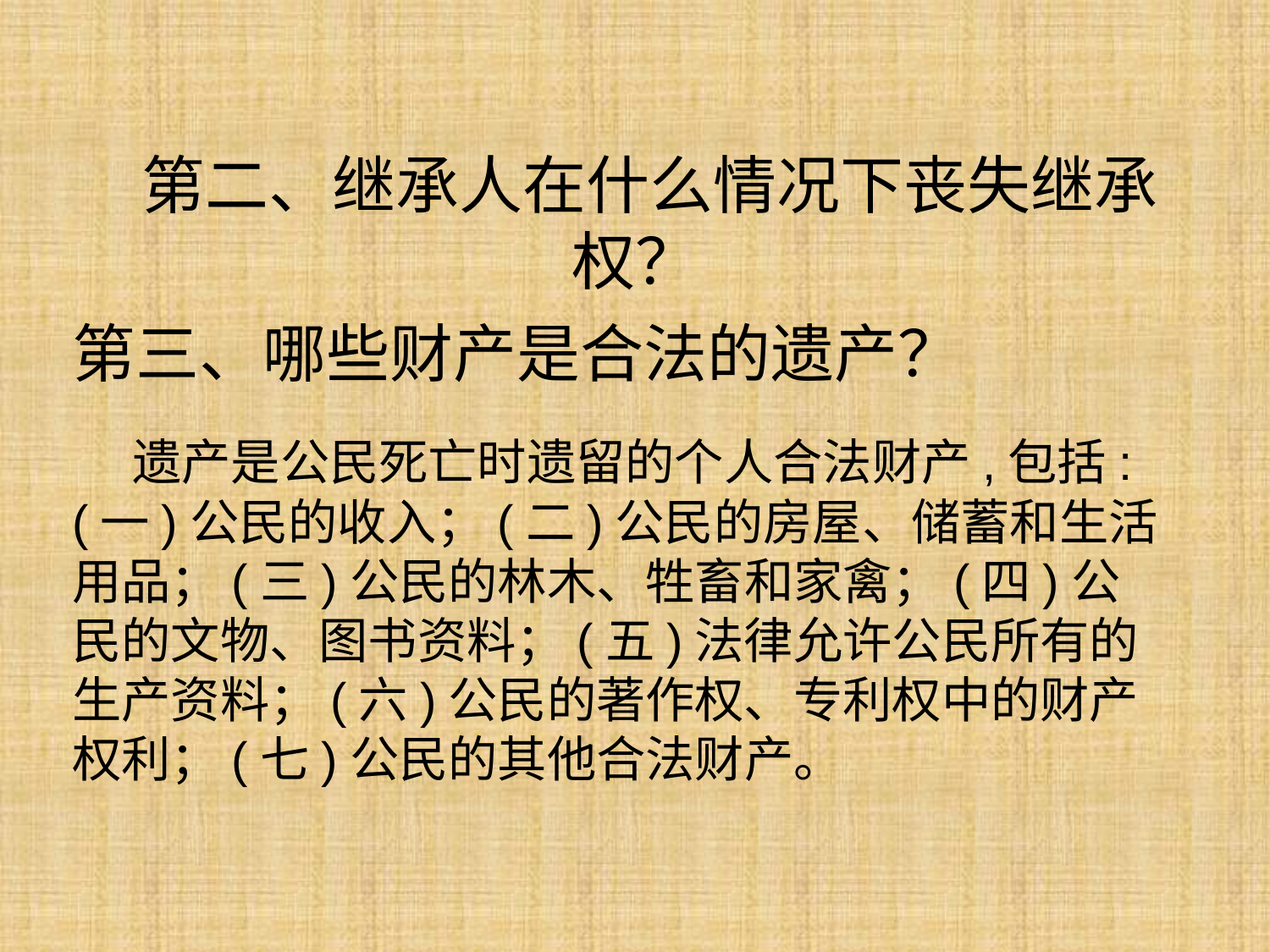

# 第二、继承人在什么情况下丧失继承权？
第三、哪些财产是合法的遗产？

    遗产是公民死亡时遗留的个人合法财产,包括:(一)公民的收入；(二)公民的房屋、储蓄和生活用品；(三)公民的林木、牲畜和家禽；(四)公民的文物、图书资料；(五)法律允许公民所有的生产资料；(六)公民的著作权、专利权中的财产权利；(七)公民的其他合法财产。